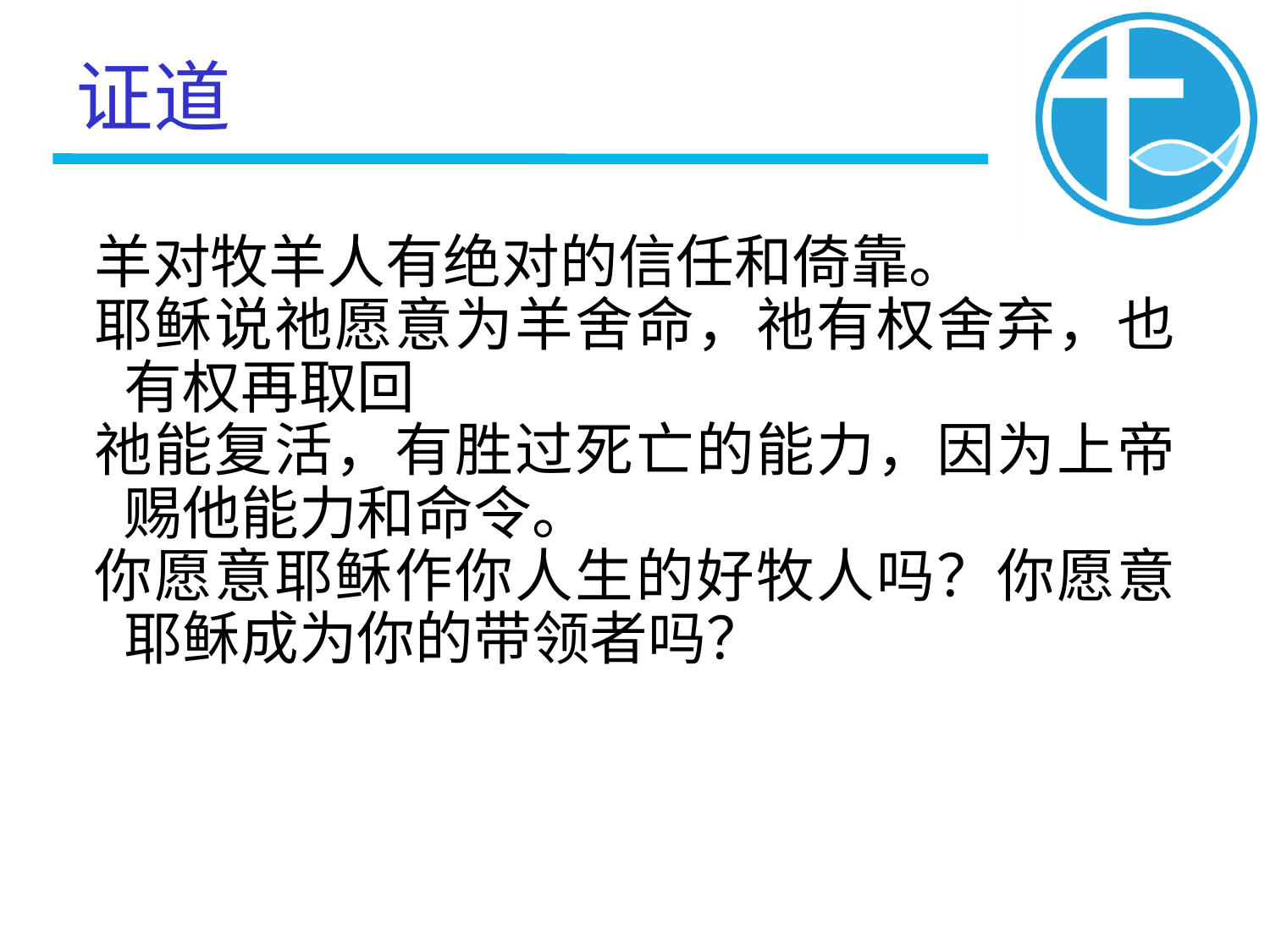

证道
# 羊对牧羊人有绝对的信任和倚靠。
耶稣说祂愿意为羊舍命，祂有权舍弃，也有权再取回
祂能复活，有胜过死亡的能力，因为上帝赐他能力和命令。
你愿意耶稣作你人生的好牧人吗？你愿意耶稣成为你的带领者吗？